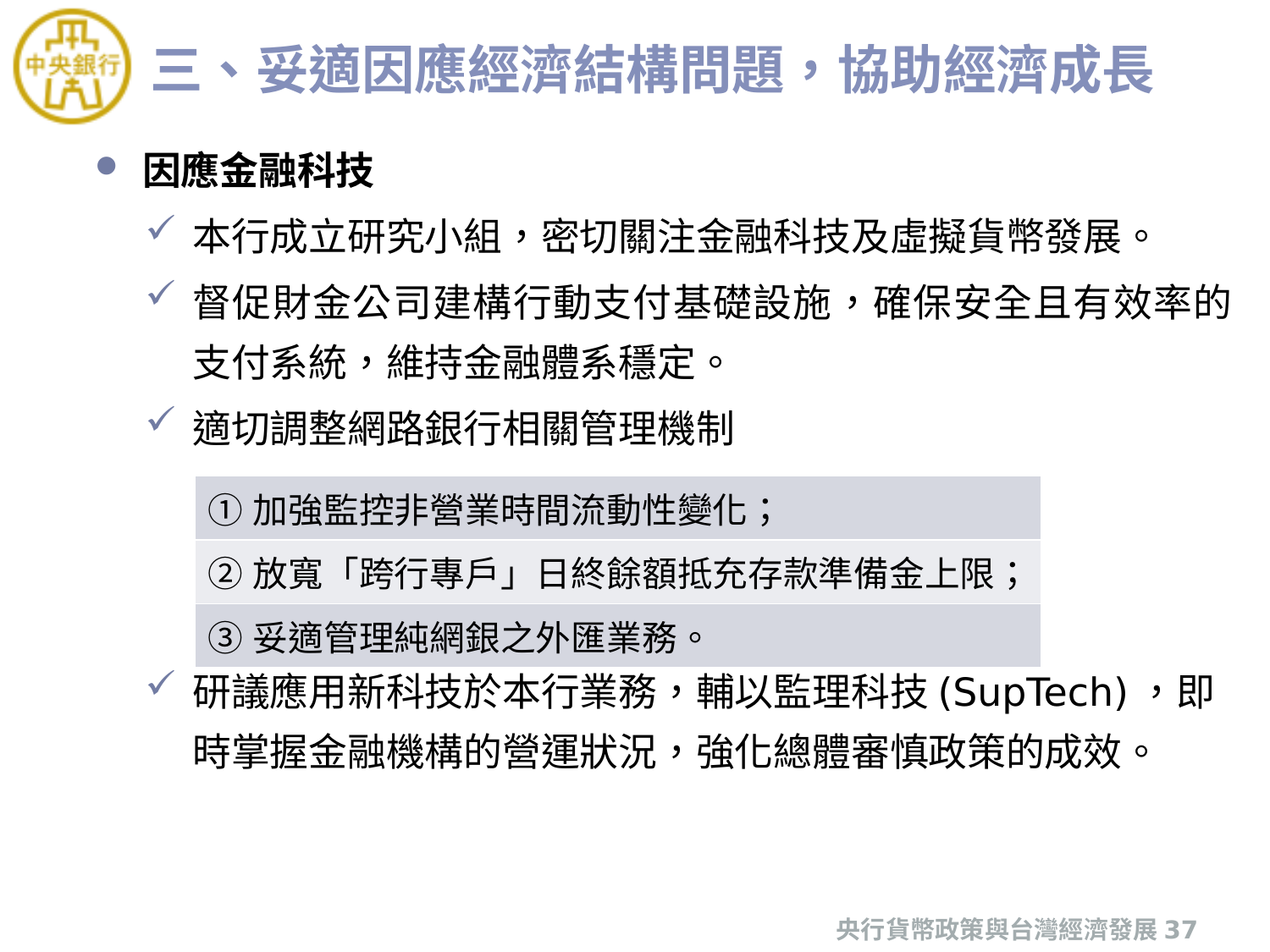

# 三、妥適因應經濟結構問題，協助經濟成長
因應金融科技
本行成立研究小組，密切關注金融科技及虛擬貨幣發展。
督促財金公司建構行動支付基礎設施，確保安全且有效率的支付系統，維持金融體系穩定。
適切調整網路銀行相關管理機制

研議應用新科技於本行業務，輔以監理科技(SupTech)，即時掌握金融機構的營運狀況，強化總體審慎政策的成效。
| ①加強監控非營業時間流動性變化； |
| --- |
| ②放寬「跨行專戶」日終餘額抵充存款準備金上限； |
| ③妥適管理純網銀之外匯業務。 |
央行貨幣政策與台灣經濟發展
37